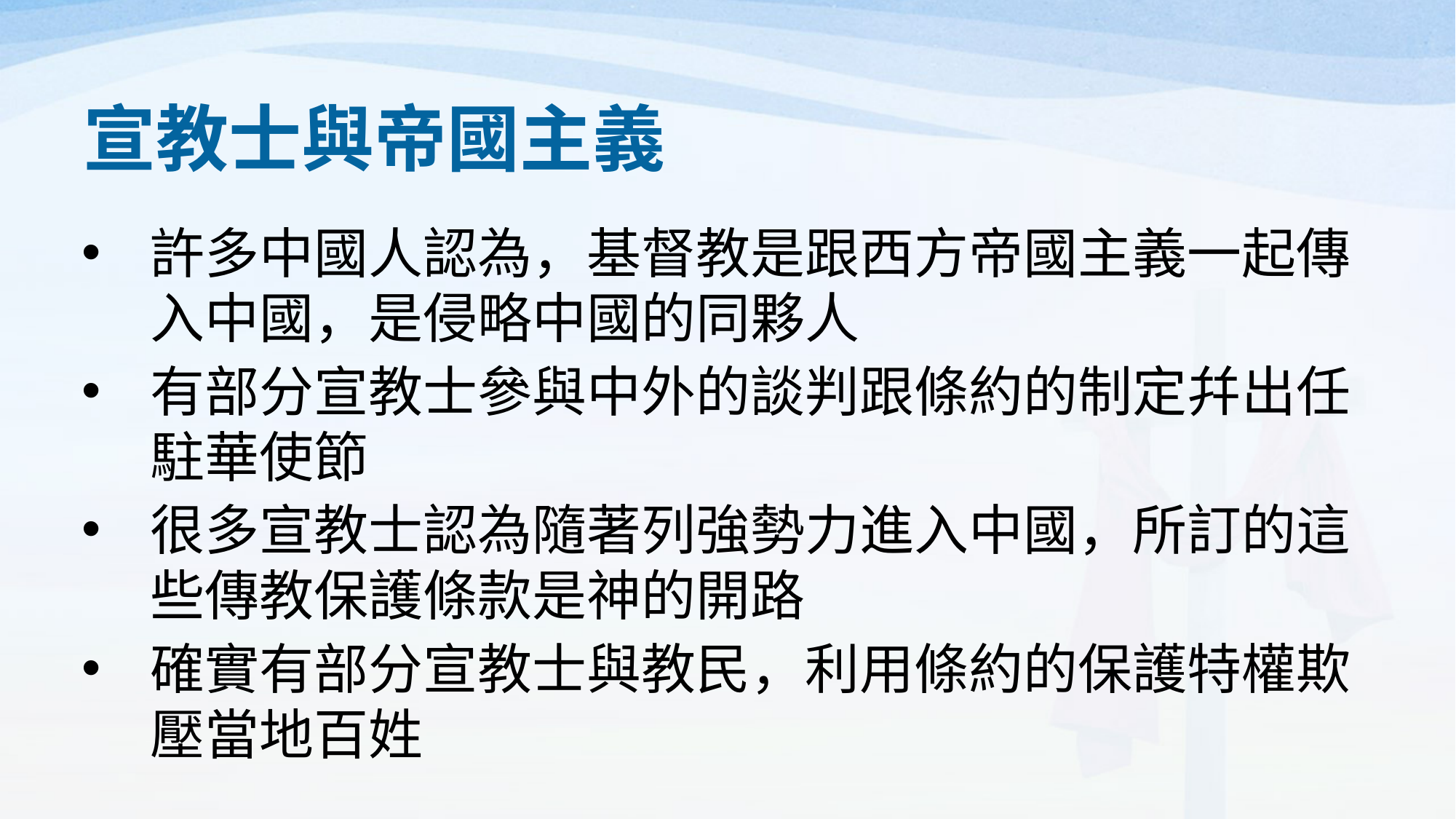

# 宣教士與帝國主義
許多中國人認為，基督教是跟西方帝國主義一起傳入中國，是侵略中國的同夥人
有部分宣教士參與中外的談判跟條約的制定幷出任駐華使節
很多宣教士認為隨著列強勢力進入中國，所訂的這些傳教保護條款是神的開路
確實有部分宣教士與教民，利用條約的保護特權欺壓當地百姓